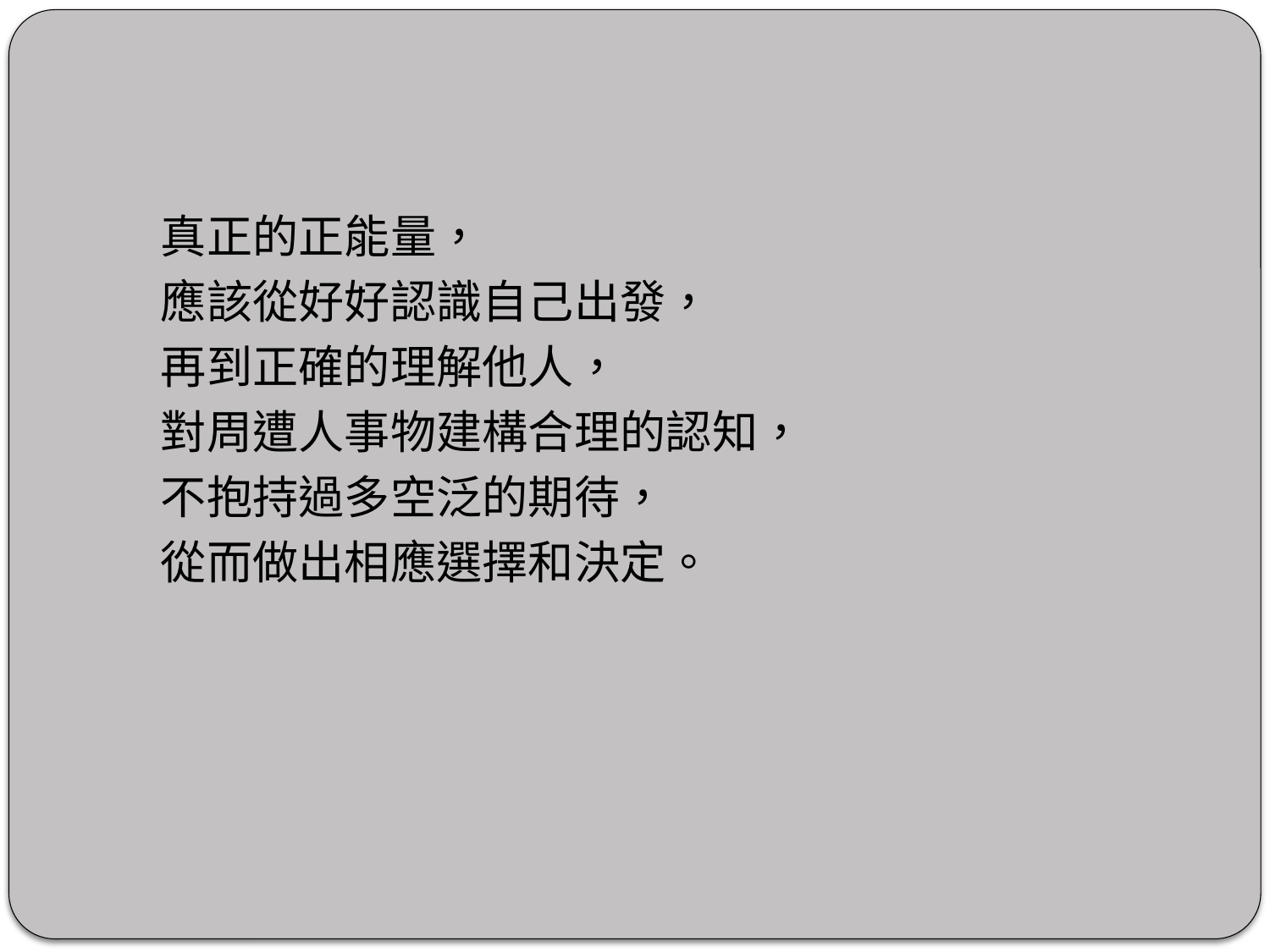

真正的正能量，
 應該從好好認識自己出發，
 再到正確的理解他人，
 對周遭人事物建構合理的認知，
 不抱持過多空泛的期待，
 從而做出相應選擇和決定。